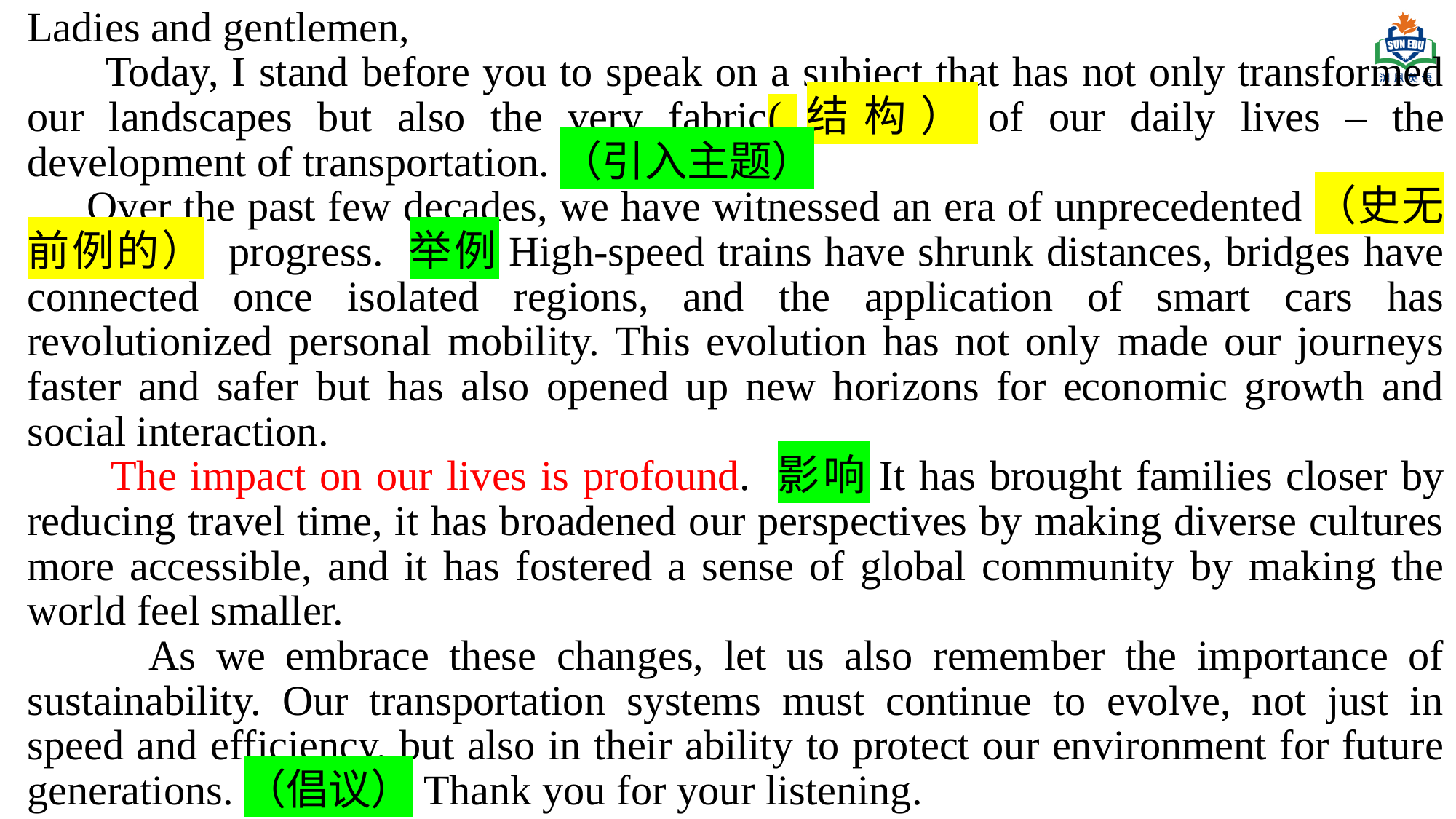

Ladies and gentlemen,
      Today, I stand before you to speak on a subject that has not only transformed our landscapes but also the very fabric(结构）of our daily lives – the development of transportation.（引入主题）
     Over the past few decades, we have witnessed an era of unprecedented（史无前例的） progress. 举例High-speed trains have shrunk distances, bridges have connected once isolated regions, and the application of smart cars has revolutionized personal mobility. This evolution has not only made our journeys faster and safer but has also opened up new horizons for economic growth and social interaction.
      The impact on our lives is profound. 影响It has brought families closer by reducing travel time, it has broadened our perspectives by making diverse cultures more accessible, and it has fostered a sense of global community by making the world feel smaller.
      As we embrace these changes, let us also remember the importance of sustainability. Our transportation systems must continue to evolve, not just in speed and efficiency, but also in their ability to protect our environment for future generations.（倡议）Thank you for your listening.